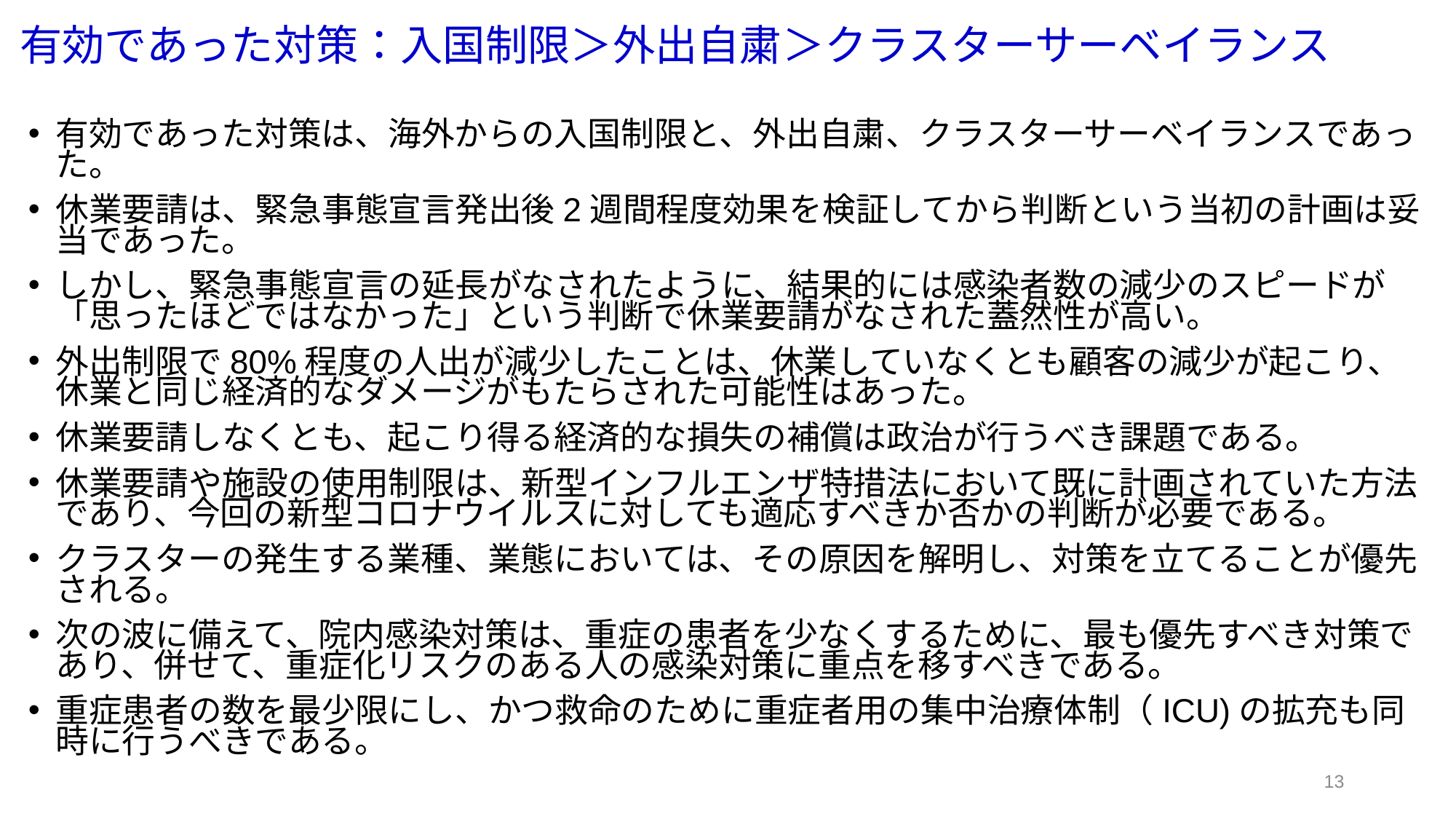

有効であった対策：入国制限＞外出自粛＞クラスターサーベイランス
有効であった対策は、海外からの入国制限と、外出自粛、クラスターサーベイランスであった。
休業要請は、緊急事態宣言発出後2週間程度効果を検証してから判断という当初の計画は妥当であった。
しかし、緊急事態宣言の延長がなされたように、結果的には感染者数の減少のスピードが「思ったほどではなかった」という判断で休業要請がなされた蓋然性が高い。
外出制限で80%程度の人出が減少したことは、休業していなくとも顧客の減少が起こり、休業と同じ経済的なダメージがもたらされた可能性はあった。
休業要請しなくとも、起こり得る経済的な損失の補償は政治が行うべき課題である。
休業要請や施設の使用制限は、新型インフルエンザ特措法において既に計画されていた方法であり、今回の新型コロナウイルスに対しても適応すべきか否かの判断が必要である。
クラスターの発生する業種、業態においては、その原因を解明し、対策を立てることが優先される。
次の波に備えて、院内感染対策は、重症の患者を少なくするために、最も優先すべき対策であり、併せて、重症化リスクのある人の感染対策に重点を移すべきである。
重症患者の数を最少限にし、かつ救命のために重症者用の集中治療体制（ICU)の拡充も同時に行うべきである。

13